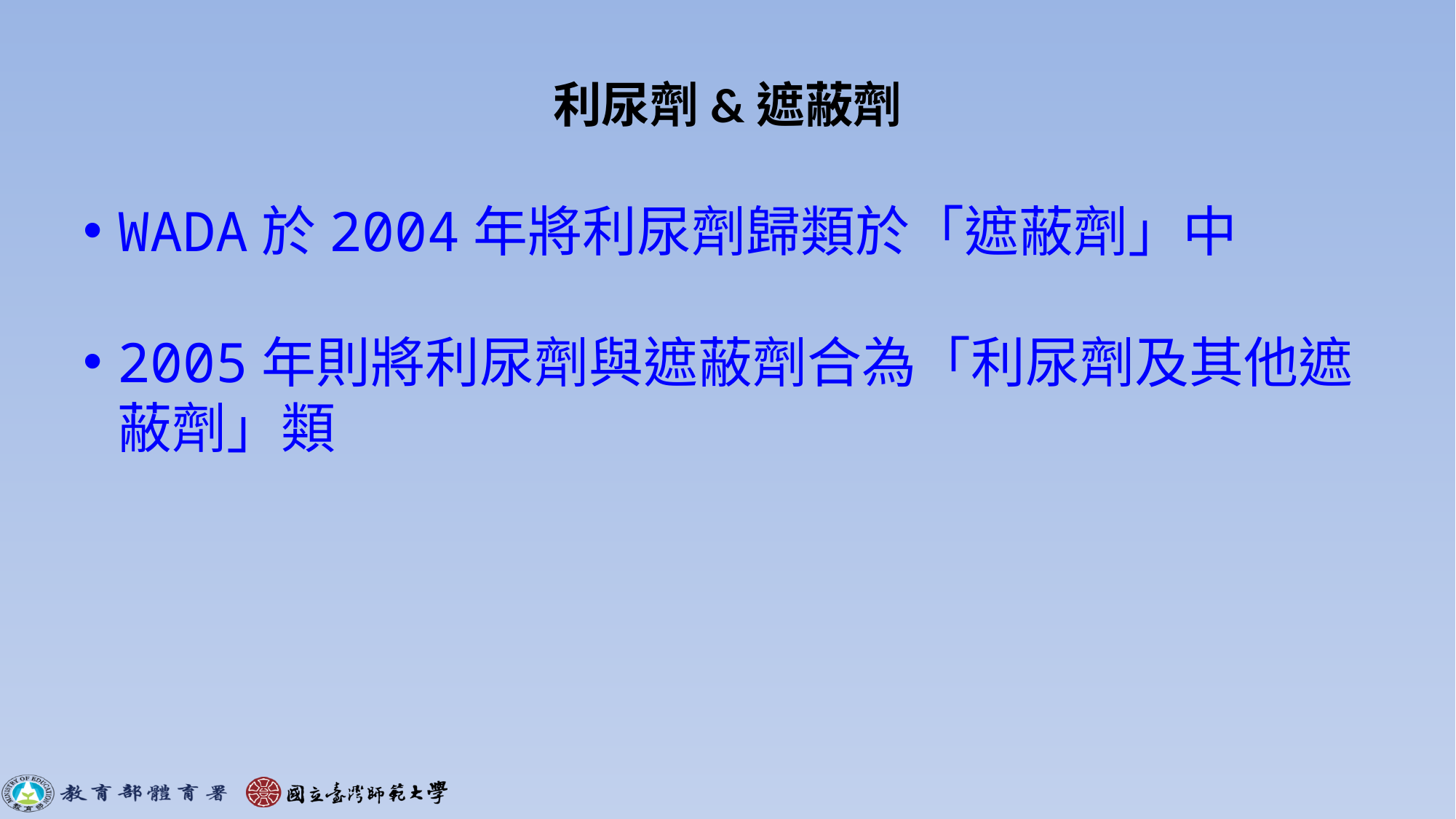

# 利尿劑&遮蔽劑
WADA於2004年將利尿劑歸類於「遮蔽劑」中

2005年則將利尿劑與遮蔽劑合為「利尿劑及其他遮蔽劑」類